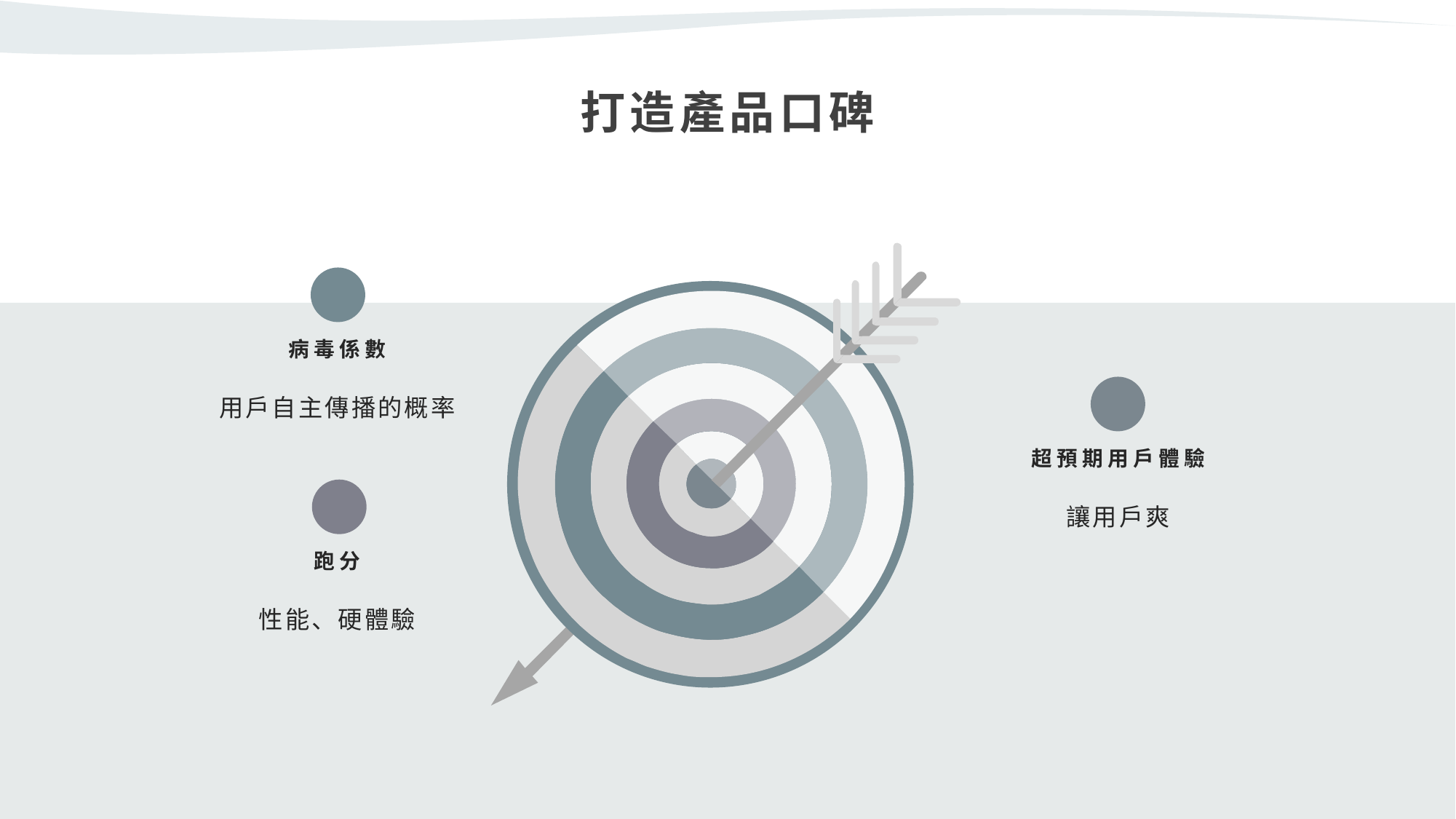

打造產品口碑

病毒係數

用戶自主傳播的概率

超預期用戶體驗

讓用戶爽
跑分

性能、硬體驗